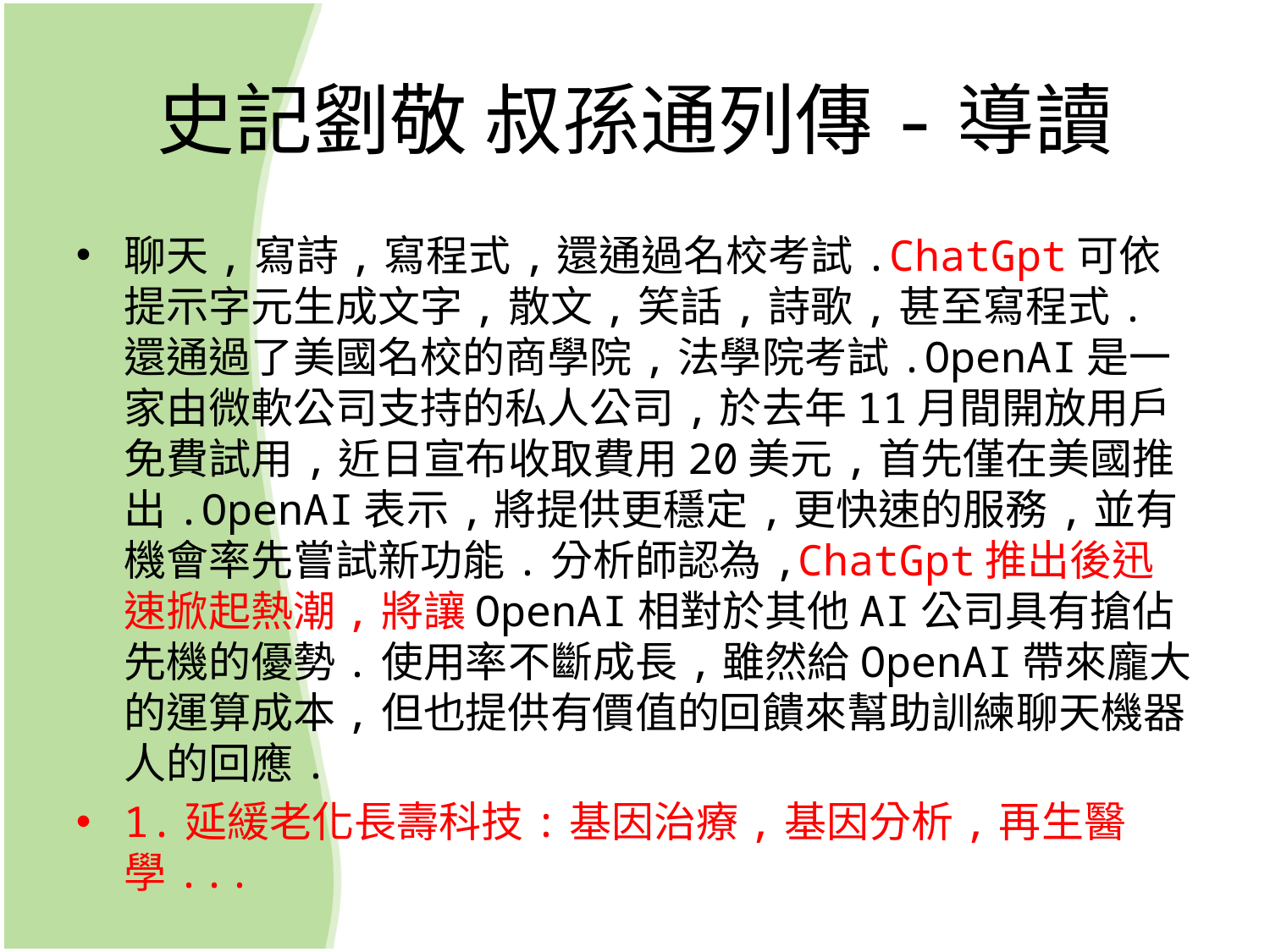

# 史記劉敬 叔孫通列傳-導讀
聊天,寫詩,寫程式,還通過名校考試.ChatGpt可依提示字元生成文字,散文,笑話,詩歌,甚至寫程式.還通過了美國名校的商學院,法學院考試.OpenAI是一家由微軟公司支持的私人公司,於去年11月間開放用戶免費試用,近日宣布收取費用20美元,首先僅在美國推出.OpenAI表示,將提供更穩定,更快速的服務,並有機會率先嘗試新功能.分析師認為,ChatGpt推出後迅速掀起熱潮,將讓OpenAI相對於其他AI公司具有搶佔先機的優勢.使用率不斷成長,雖然給OpenAI帶來龐大的運算成本,但也提供有價值的回饋來幫助訓練聊天機器人的回應.
1.延緩老化長壽科技:基因治療,基因分析,再生醫學...